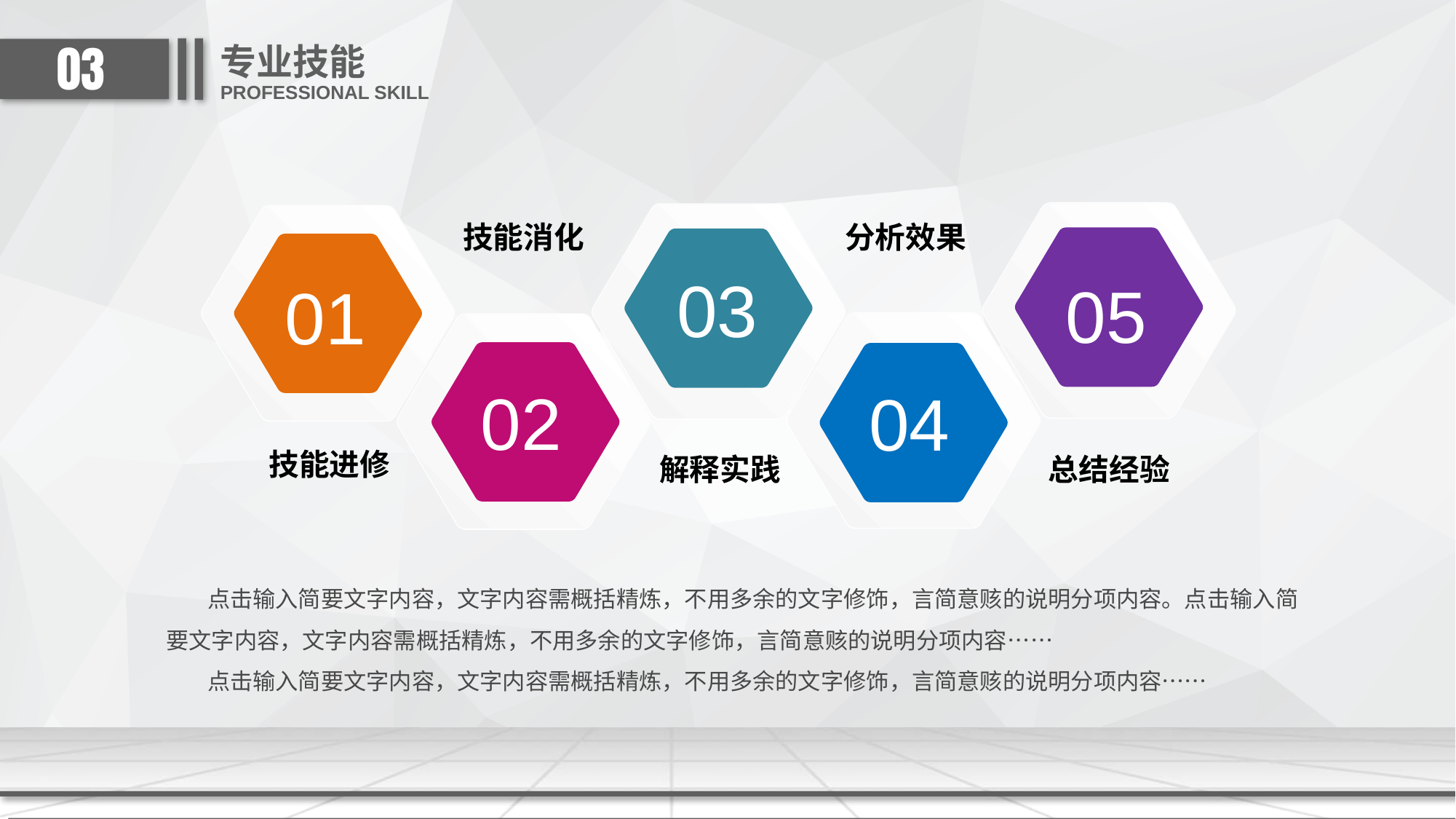

专业技能

03
PROFESSIONAL SKILL

05

03

01
技能消化

分析效果

04

02
技能进修

总结经验

解释实践

       点击输入简要文字内容，文字内容需概括精炼，不用多余的文字修饰，言简意赅的说明分项内容。点击输入简要文字内容，文字内容需概括精炼，不用多余的文字修饰，言简意赅的说明分项内容……
       点击输入简要文字内容，文字内容需概括精炼，不用多余的文字修饰，言简意赅的说明分项内容……

延迟符